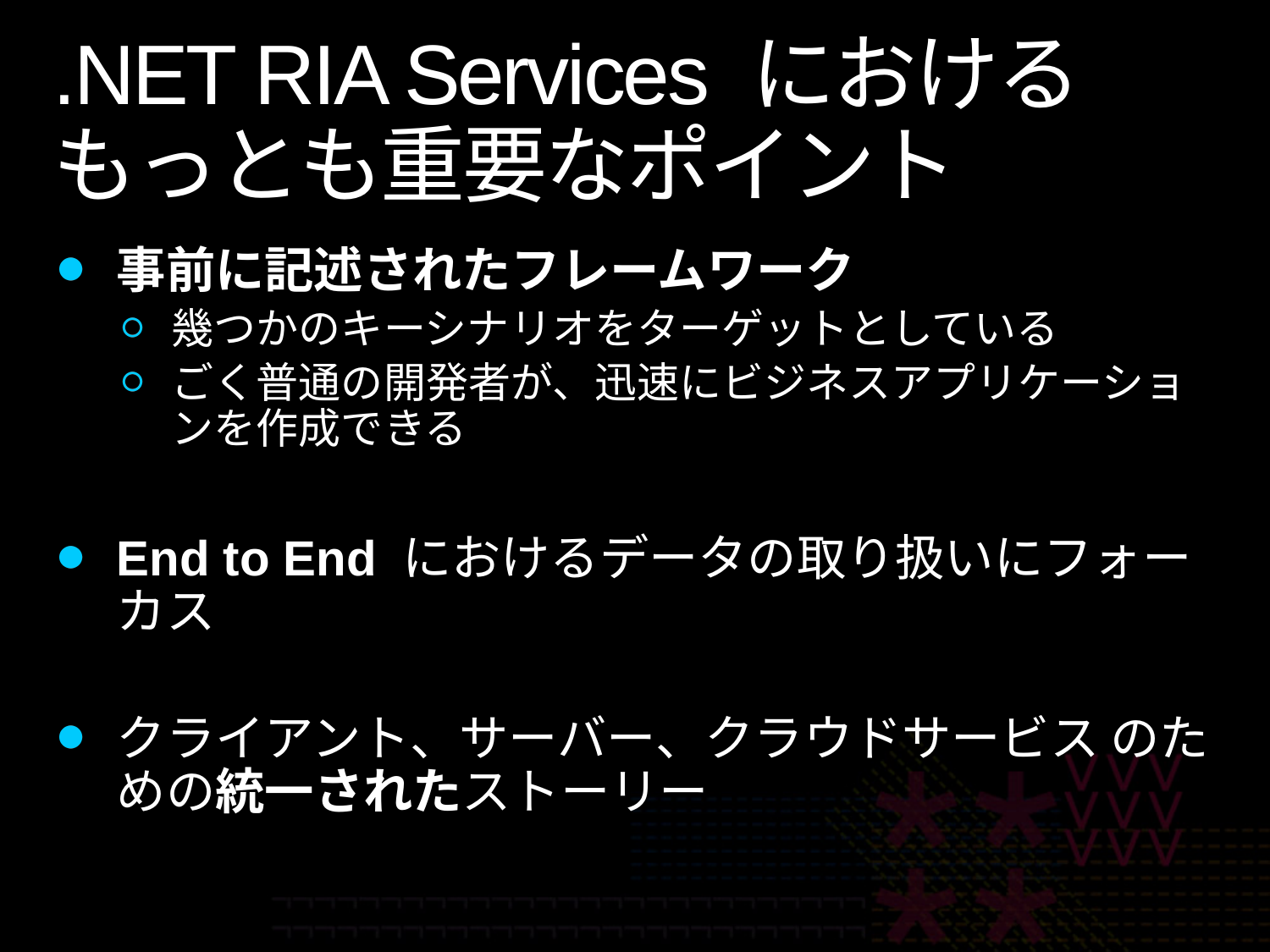

# .NET RIA Services における もっとも重要なポイント
事前に記述されたフレームワーク
幾つかのキーシナリオをターゲットとしている
ごく普通の開発者が、迅速にビジネスアプリケーションを作成できる

End to End におけるデータの取り扱いにフォーカス

クライアント、サーバー、クラウドサービス のための統一されたストーリー